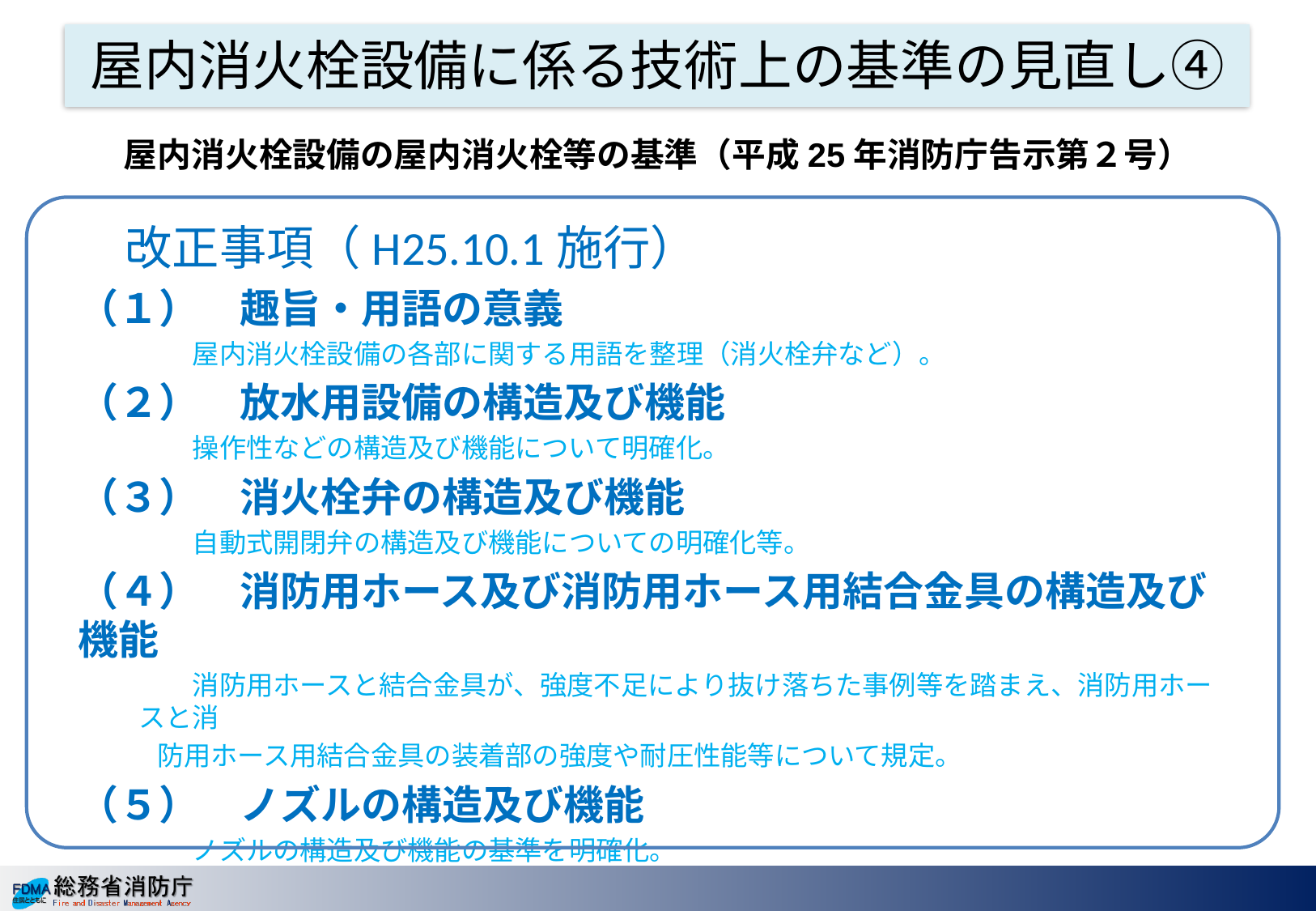

屋内消火栓設備に係る技術上の基準の見直し④
屋内消火栓設備の屋内消火栓等の基準（平成25年消防庁告示第２号）

　改正事項（H25.10.1施行）
（１）　趣旨・用語の意義
　　屋内消火栓設備の各部に関する用語を整理（消火栓弁など）。
（２）　放水用設備の構造及び機能
　　操作性などの構造及び機能について明確化。
（３）　消火栓弁の構造及び機能
　　自動式開閉弁の構造及び機能についての明確化等。
（４）　消防用ホース及び消防用ホース用結合金具の構造及び機能
　　消防用ホースと結合金具が、強度不足により抜け落ちた事例等を踏まえ、消防用ホースと消
  防用ホース用結合金具の装着部の強度や耐圧性能等について規定。
（５）　ノズルの構造及び機能
　　ノズルの構造及び機能の基準を明確化。